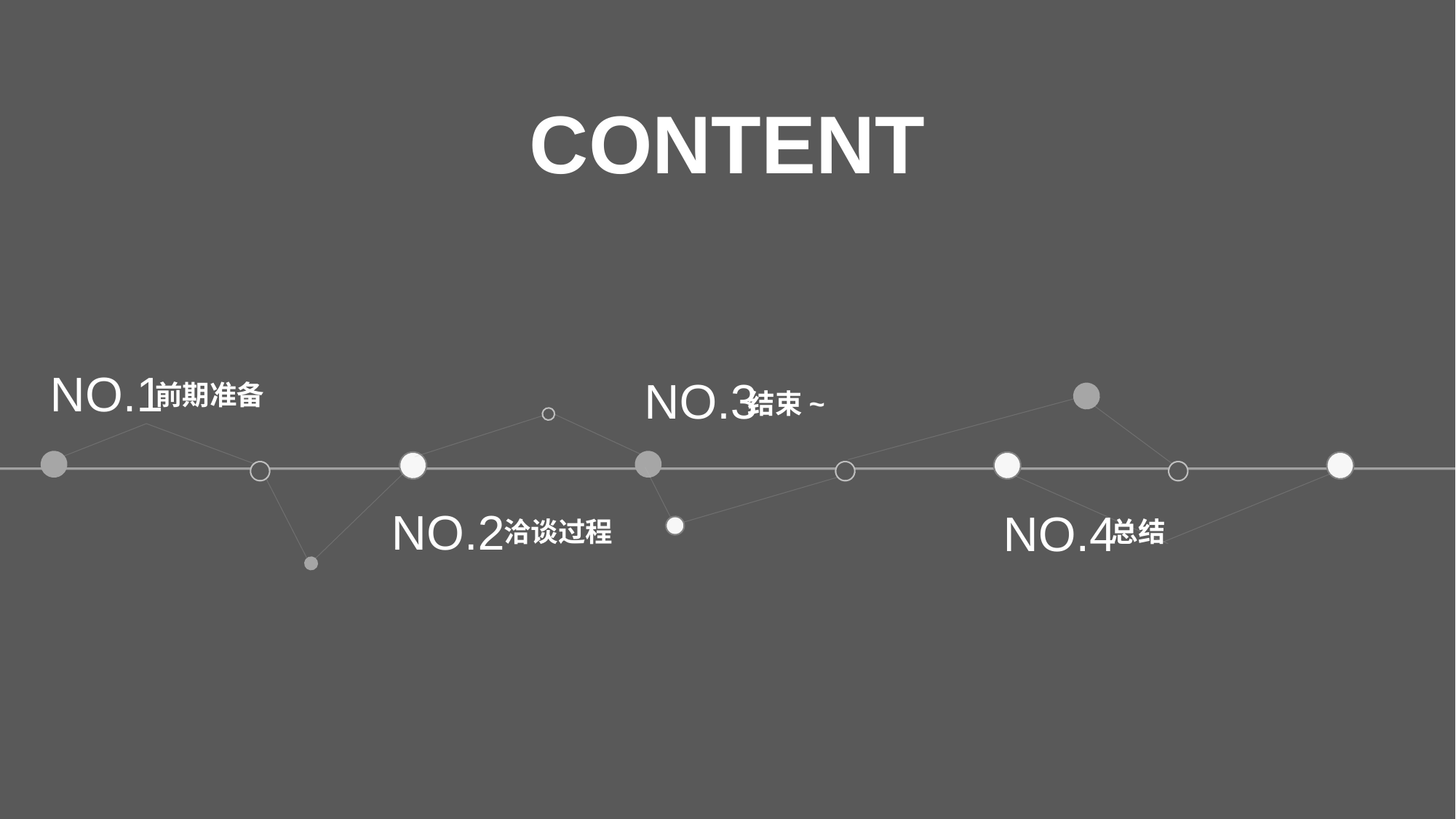

CONTENT
NO.1
NO.3
前期准备
结束~

NO.2
NO.4
洽谈过程
总结